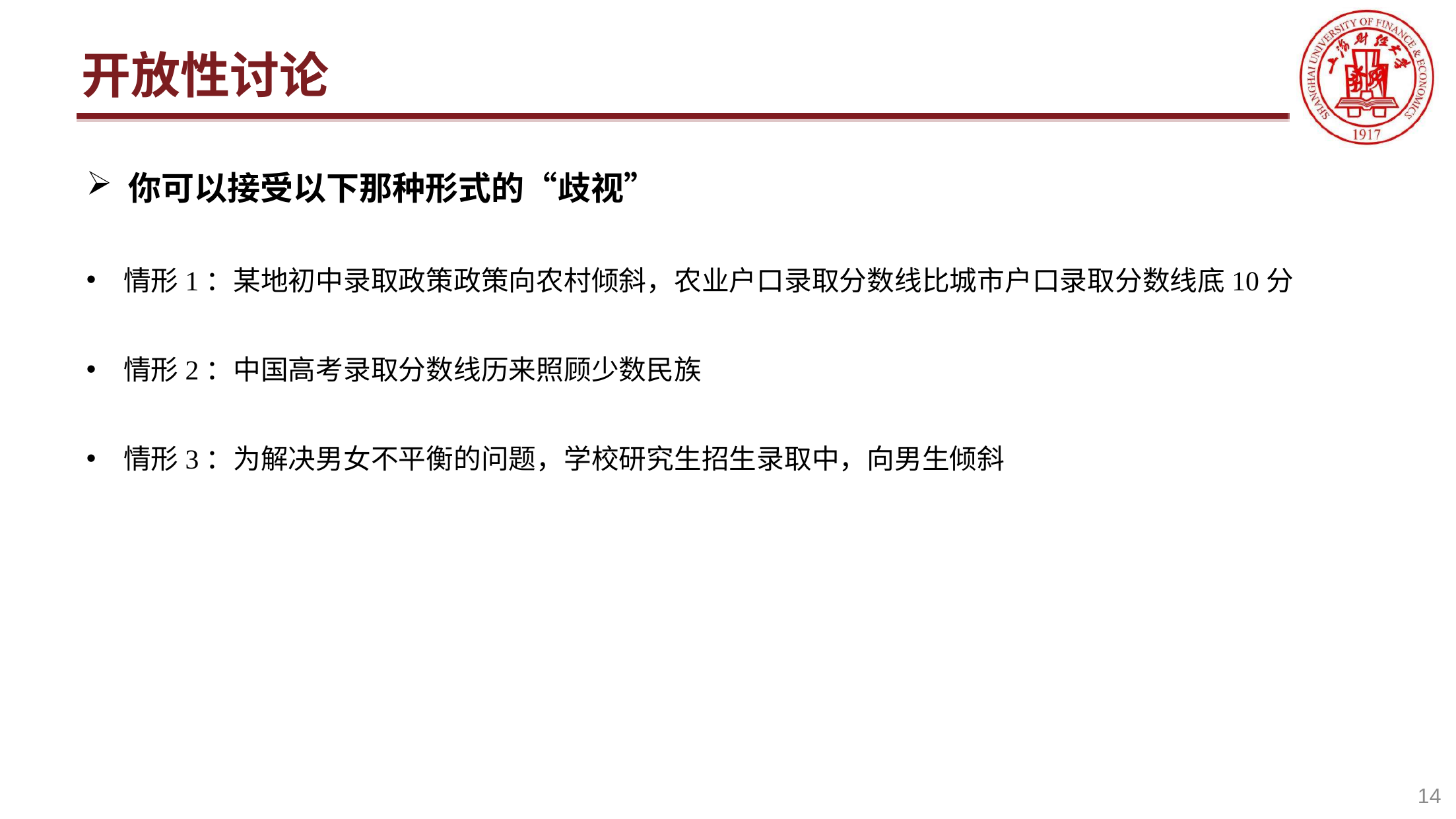

# 开放性讨论
你可以接受以下那种形式的“歧视”

情形1：某地初中录取政策政策向农村倾斜，农业户口录取分数线比城市户口录取分数线底10分

情形2：中国高考录取分数线历来照顾少数民族

情形3：为解决男女不平衡的问题，学校研究生招生录取中，向男生倾斜
14